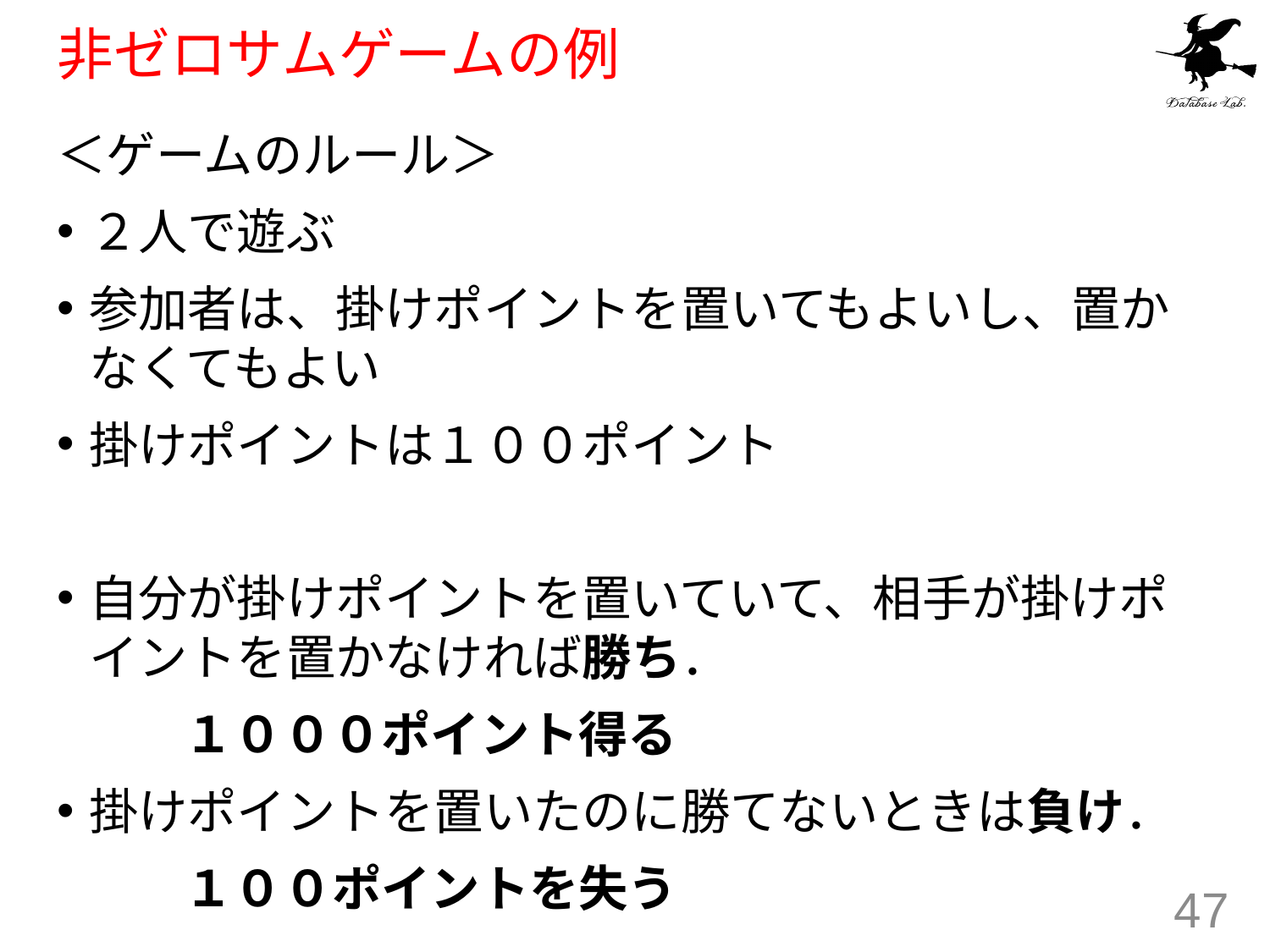

# 非ゼロサムゲームの例
＜ゲームのルール＞
２人で遊ぶ
参加者は、掛けポイントを置いてもよいし、置かなくてもよい
掛けポイントは１００ポイント

自分が掛けポイントを置いていて、相手が掛けポイントを置かなければ勝ち．
	１０００ポイント得る
掛けポイントを置いたのに勝てないときは負け．
	１００ポイントを失う

47